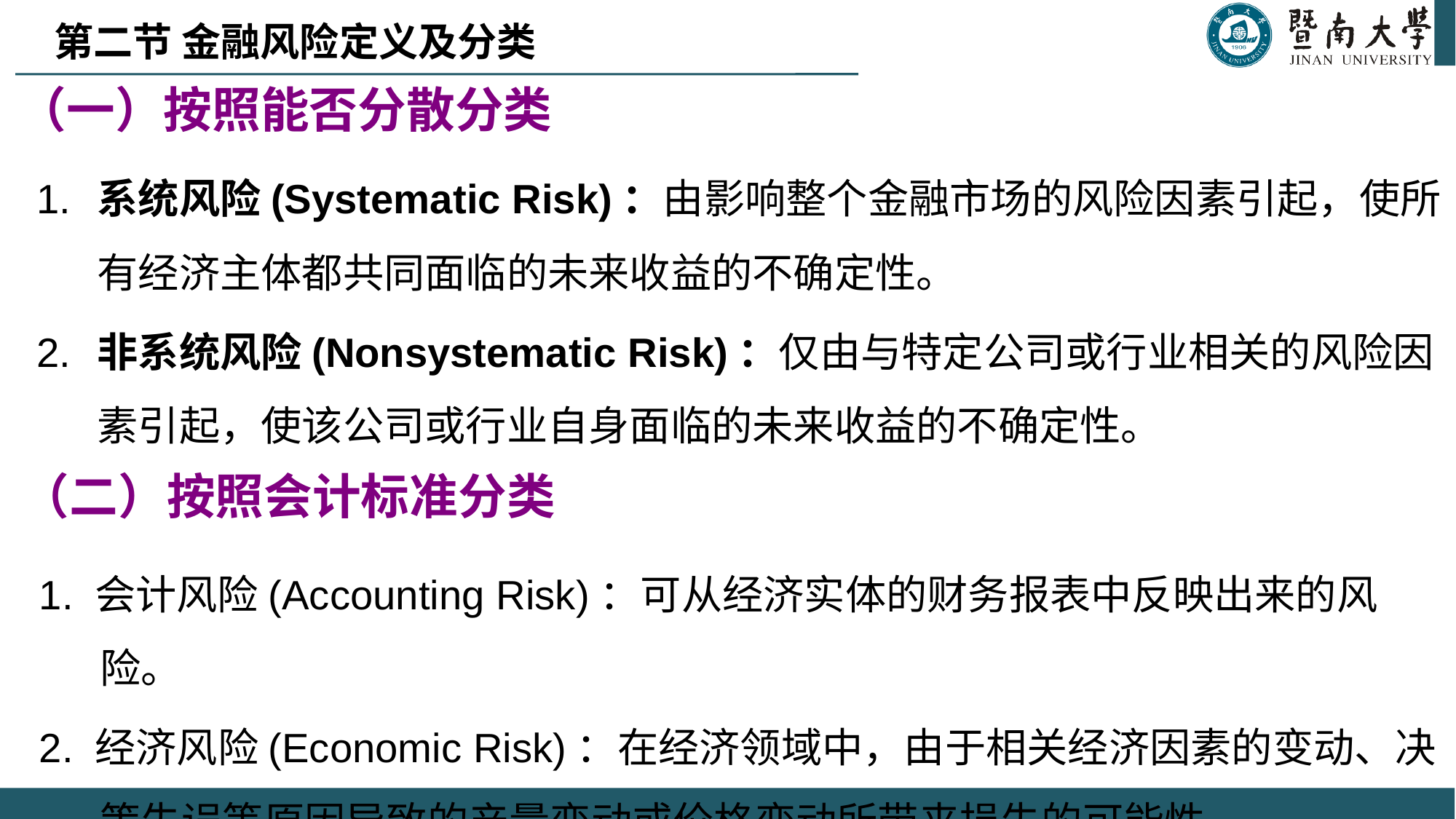

第二节 金融风险定义及分类
（一）按照能否分散分类
1.	系统风险(Systematic Risk)：由影响整个金融市场的风险因素引起，使所有经济主体都共同面临的未来收益的不确定性。
2.	非系统风险(Nonsystematic Risk)：仅由与特定公司或行业相关的风险因素引起，使该公司或行业自身面临的未来收益的不确定性。

（二）按照会计标准分类
1. 会计风险(Accounting Risk)：可从经济实体的财务报表中反映出来的风险。
2. 经济风险(Economic Risk)：在经济领域中，由于相关经济因素的变动、决策失误等原因导致的产量变动或价格变动所带来损失的可能性。